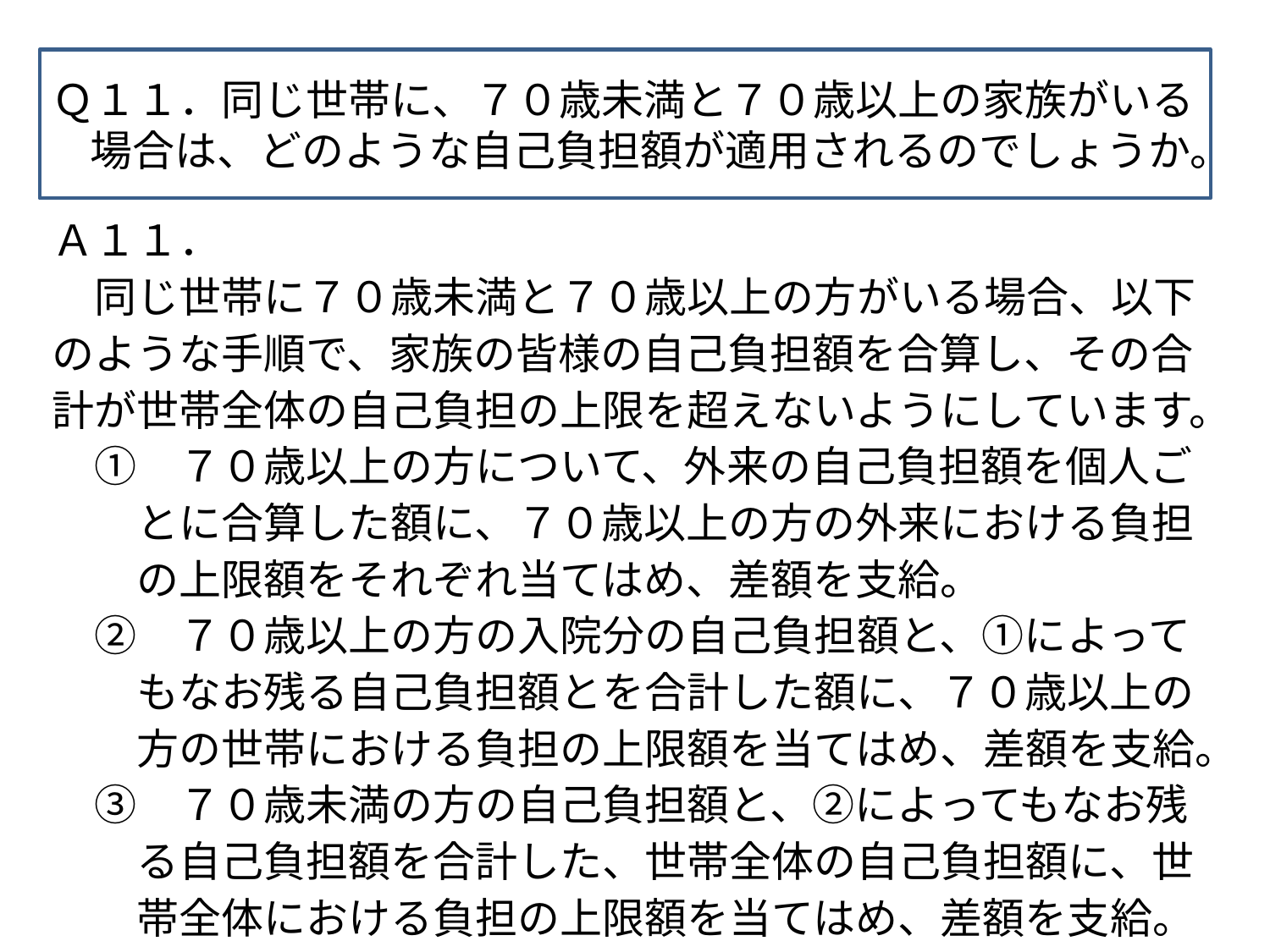

Ｑ１１．同じ世帯に、７０歳未満と７０歳以上の家族がいる場合は、どのような自己負担額が適用されるのでしょうか。
Ａ１１．
　同じ世帯に７０歳未満と７０歳以上の方がいる場合、以下のような手順で、家族の皆様の自己負担額を合算し、その合計が世帯全体の自己負担の上限を超えないようにしています。
　①　７０歳以上の方について、外来の自己負担額を個人ご
　　とに合算した額に、７０歳以上の方の外来における負担
　　の上限額をそれぞれ当てはめ、差額を支給。
　②　７０歳以上の方の入院分の自己負担額と、①によって
　　もなお残る自己負担額とを合計した額に、７０歳以上の
　　方の世帯における負担の上限額を当てはめ、差額を支給。
　③　７０歳未満の方の自己負担額と、②によってもなお残
　　る自己負担額を合計した、世帯全体の自己負担額に、世
　　帯全体における負担の上限額を当てはめ、差額を支給。